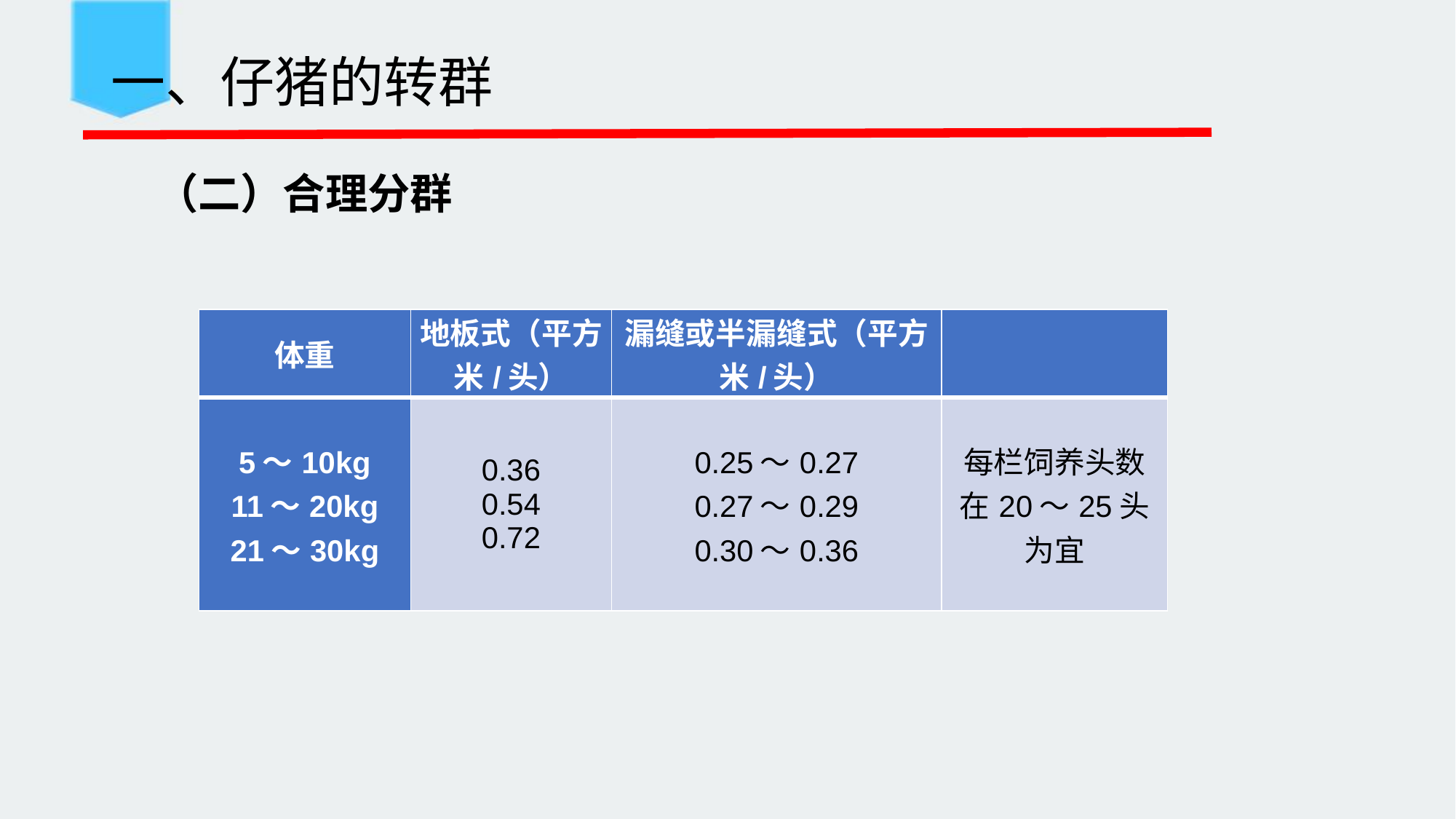

一、仔猪的转群
（二）合理分群

| 体重 | 地板式（平方米/头） | 漏缝或半漏缝式（平方米/头） |  |
| --- | --- | --- | --- |
| 5～10kg 11～20kg 21～30kg | 0.36 0.54 0.72 | 0.25～0.27 0.27～0.29 0.30～0.36 | 每栏饲养头数在20～25头为宜 |